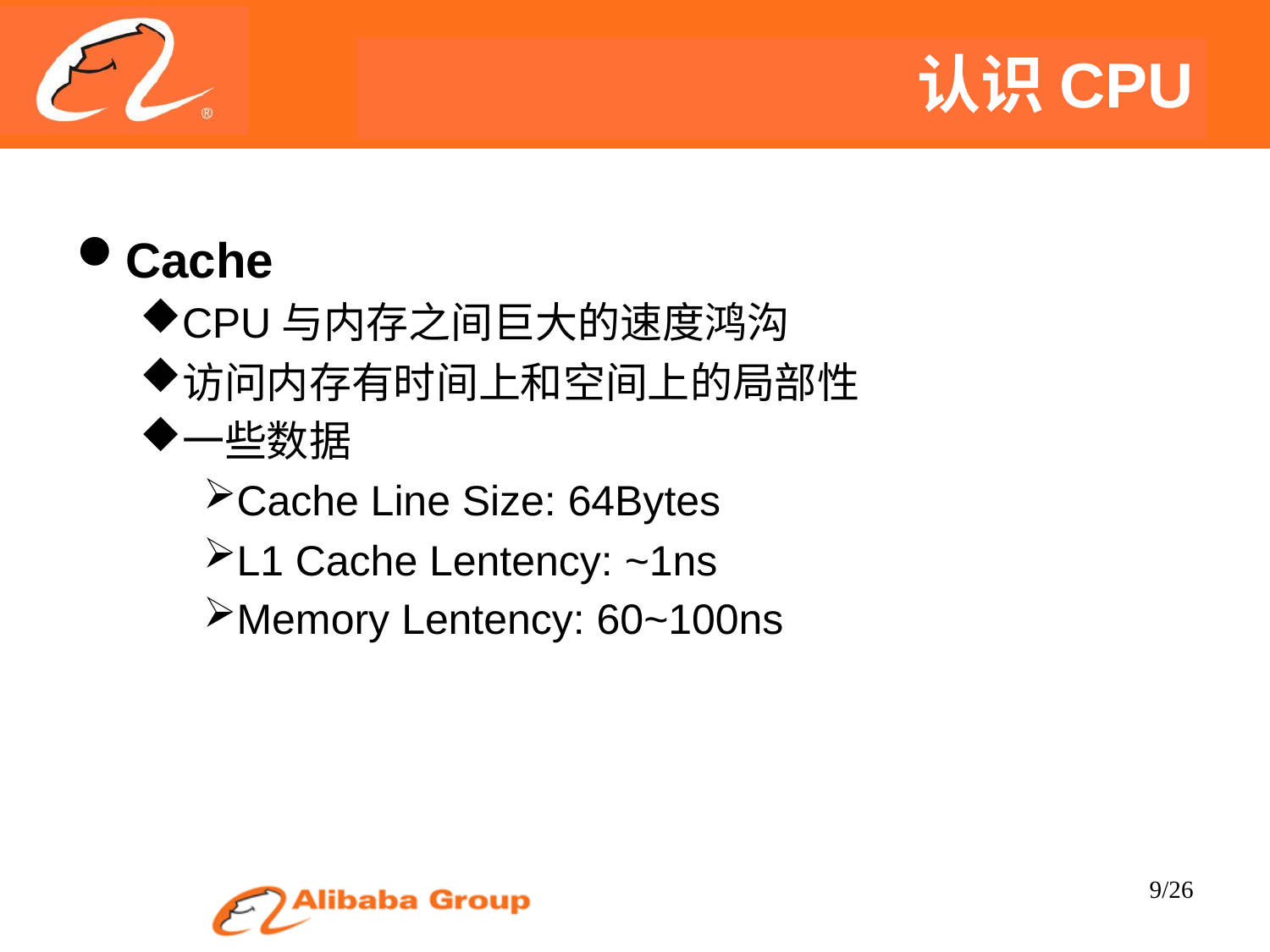

# 认识CPU
Cache
CPU与内存之间巨大的速度鸿沟
访问内存有时间上和空间上的局部性
一些数据
Cache Line Size: 64Bytes
L1 Cache Lentency: ~1ns
Memory Lentency: 60~100ns

9/26